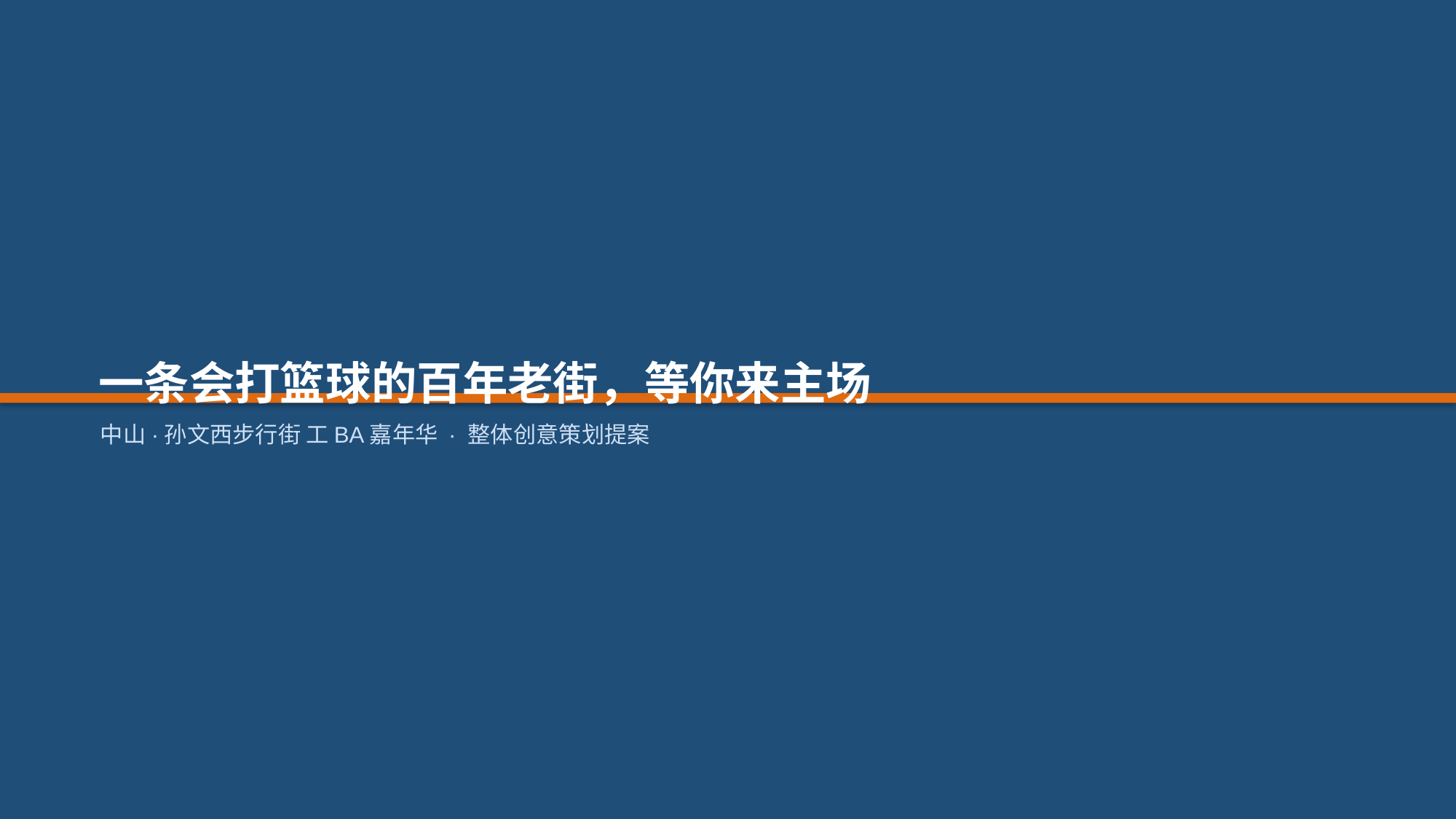

一条会打篮球的百年老街，等你来主场

中山·孙文西步行街 工BA嘉年华 · 整体创意策划提案